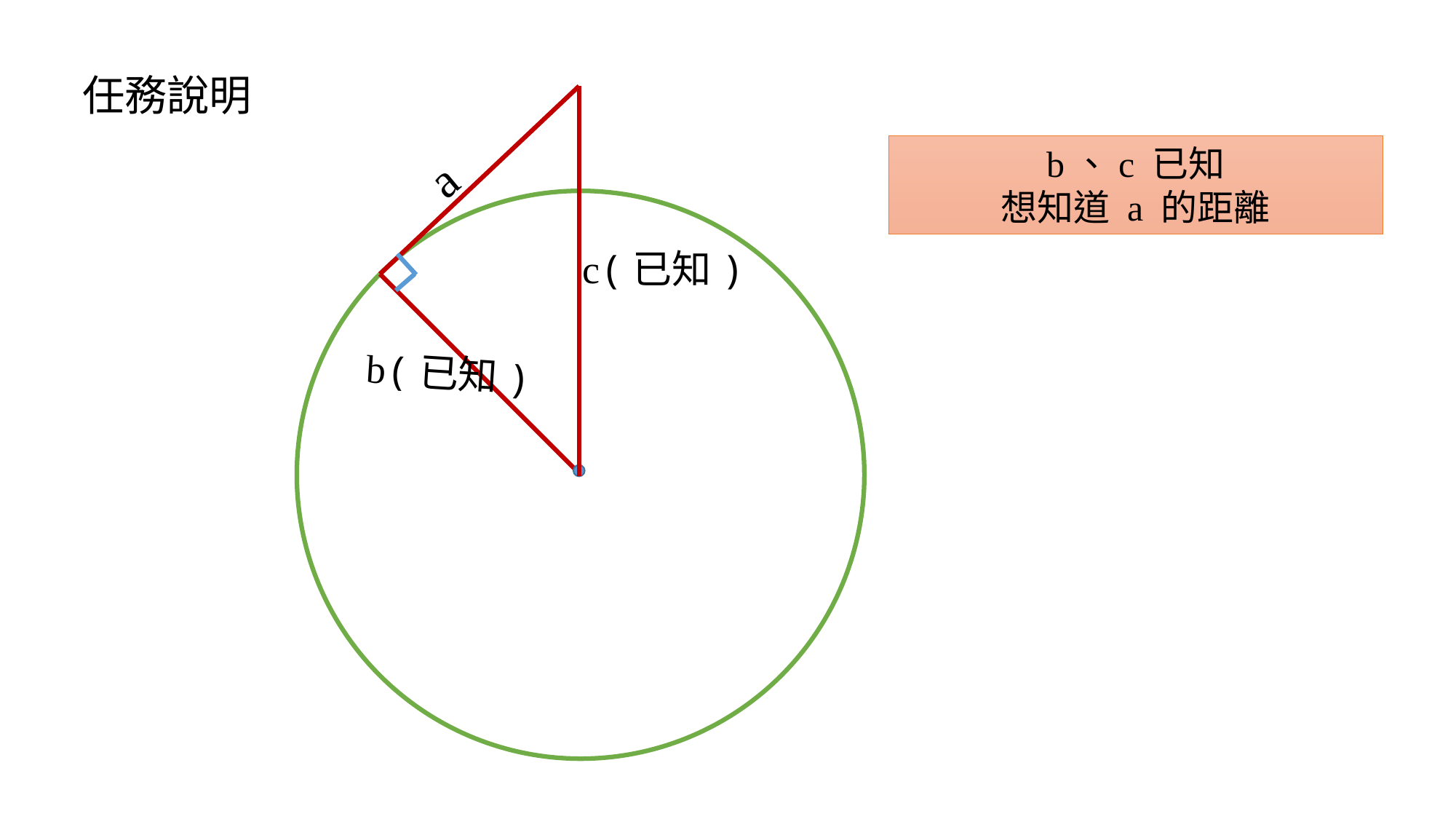

任務說明
b、c 已知
想知道 a 的距離
a

c(已知)

b(已知)